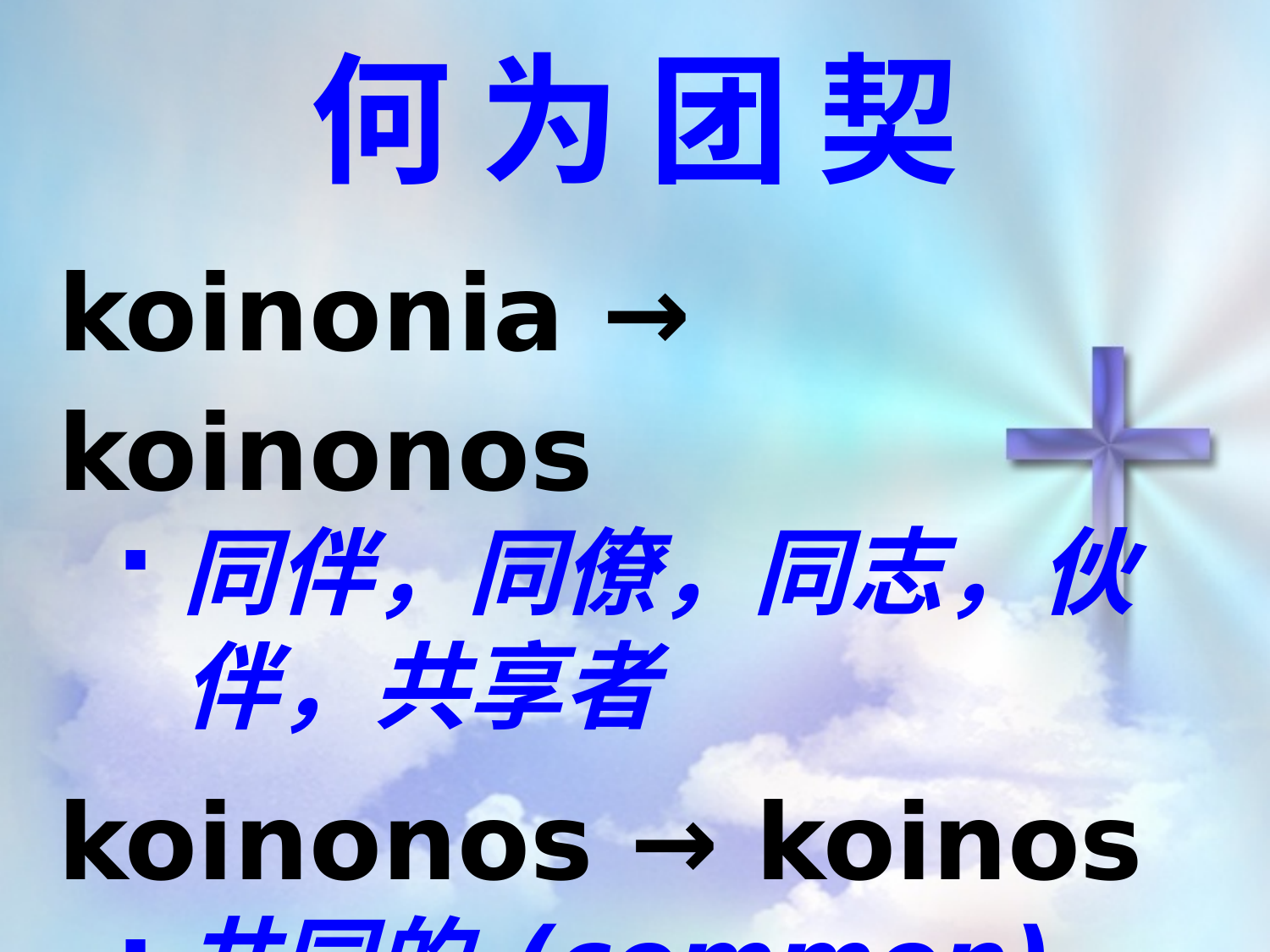

何为团契
koinonia → koinonos
同伴，同僚，同志，伙伴，共享者
koinonos → koinos
共同的 (common)